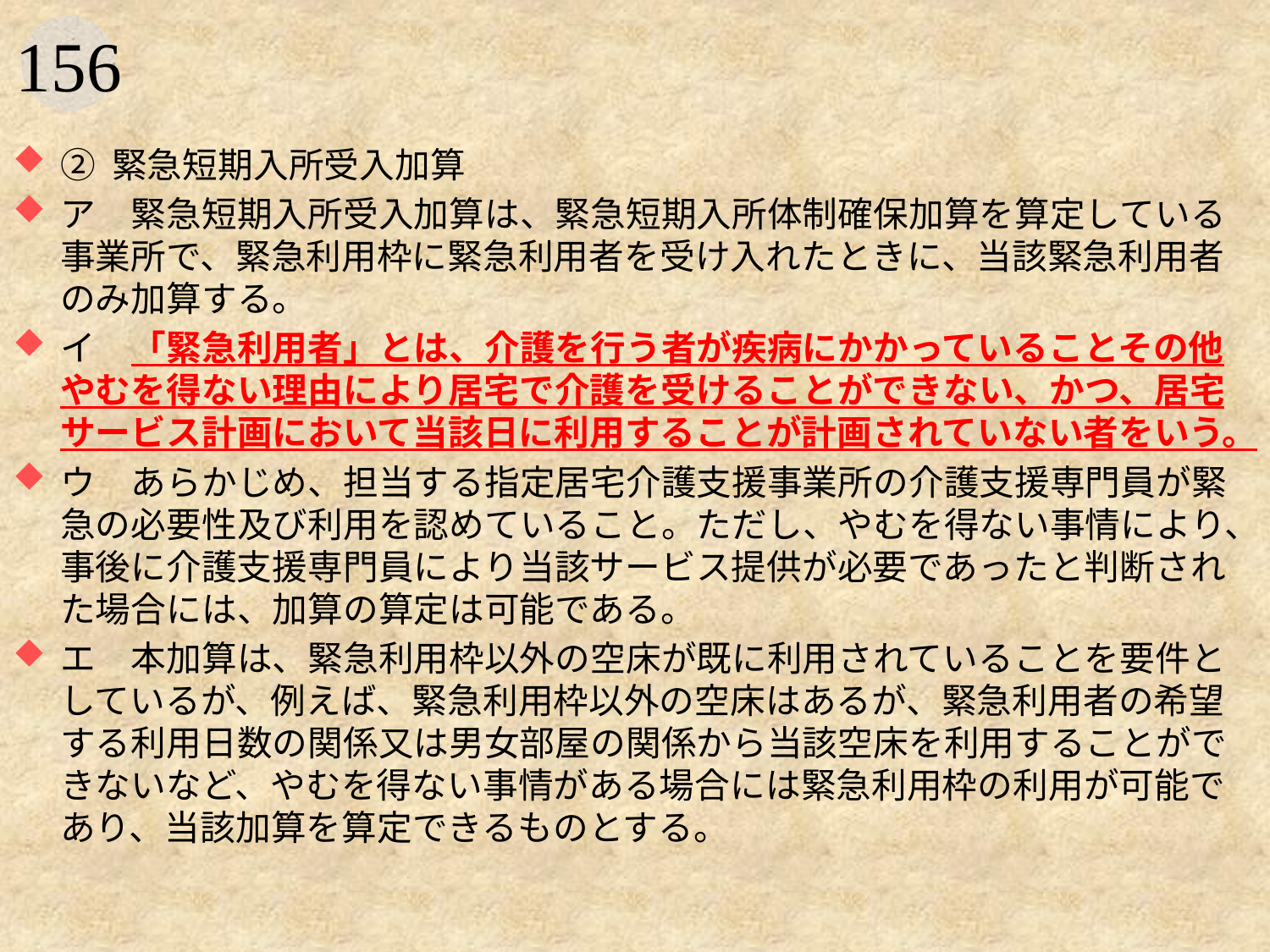

#
② 緊急短期入所受入加算
ア　緊急短期入所受入加算は、緊急短期入所体制確保加算を算定している事業所で、緊急利用枠に緊急利用者を受け入れたときに、当該緊急利用者のみ加算する。
イ　「緊急利用者」とは、介護を行う者が疾病にかかっていることその他やむを得ない理由により居宅で介護を受けることができない、かつ、居宅サービス計画において当該日に利用することが計画されていない者をいう。
ウ　あらかじめ、担当する指定居宅介護支援事業所の介護支援専門員が緊急の必要性及び利用を認めていること。ただし、やむを得ない事情により、事後に介護支援専門員により当該サービス提供が必要であったと判断された場合には、加算の算定は可能である。
エ　本加算は、緊急利用枠以外の空床が既に利用されていることを要件としているが、例えば、緊急利用枠以外の空床はあるが、緊急利用者の希望する利用日数の関係又は男女部屋の関係から当該空床を利用することができないなど、やむを得ない事情がある場合には緊急利用枠の利用が可能であり、当該加算を算定できるものとする。